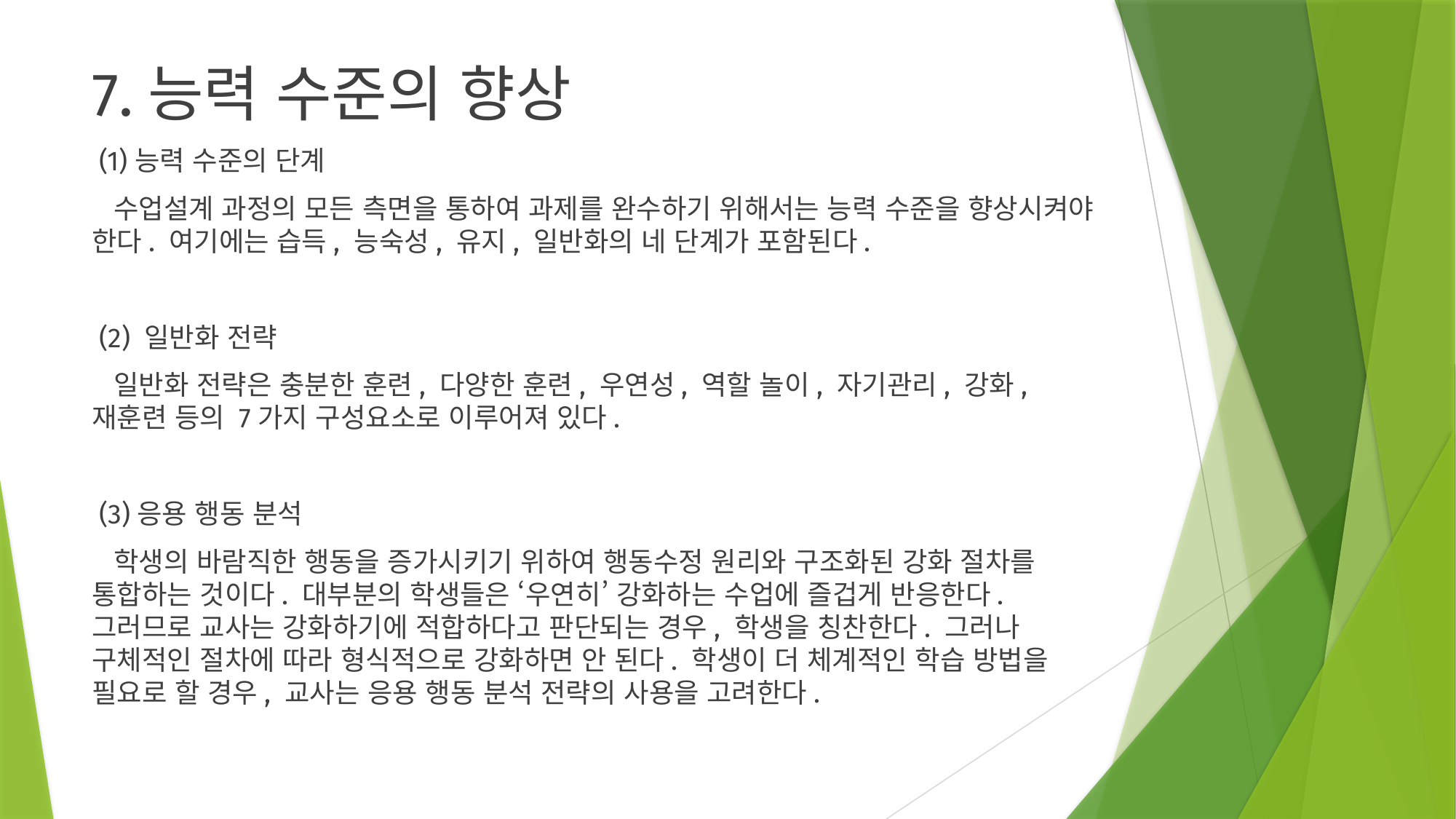

7.능력 수준의 향상
 (1)능력 수준의 단계
  수업설계 과정의 모든 측면을 통하여 과제를 완수하기 위해서는 능력 수준을 향상시켜야 한다. 여기에는 습득, 능숙성, 유지, 일반화의 네 단계가 포함된다.

 (2) 일반화 전략
  일반화 전략은 충분한 훈련, 다양한 훈련, 우연성, 역할 놀이, 자기관리, 강화, 재훈련 등의 7가지 구성요소로 이루어져 있다.

 (3)응용 행동 분석
  학생의 바람직한 행동을 증가시키기 위하여 행동수정 원리와 구조화된 강화 절차를 통합하는 것이다. 대부분의 학생들은 ‘우연히’ 강화하는 수업에 즐겁게 반응한다. 그러므로 교사는 강화하기에 적합하다고 판단되는 경우, 학생을 칭찬한다. 그러나 구체적인 절차에 따라 형식적으로 강화하면 안 된다. 학생이 더 체계적인 학습 방법을 필요로 할 경우, 교사는 응용 행동 분석 전략의 사용을 고려한다.